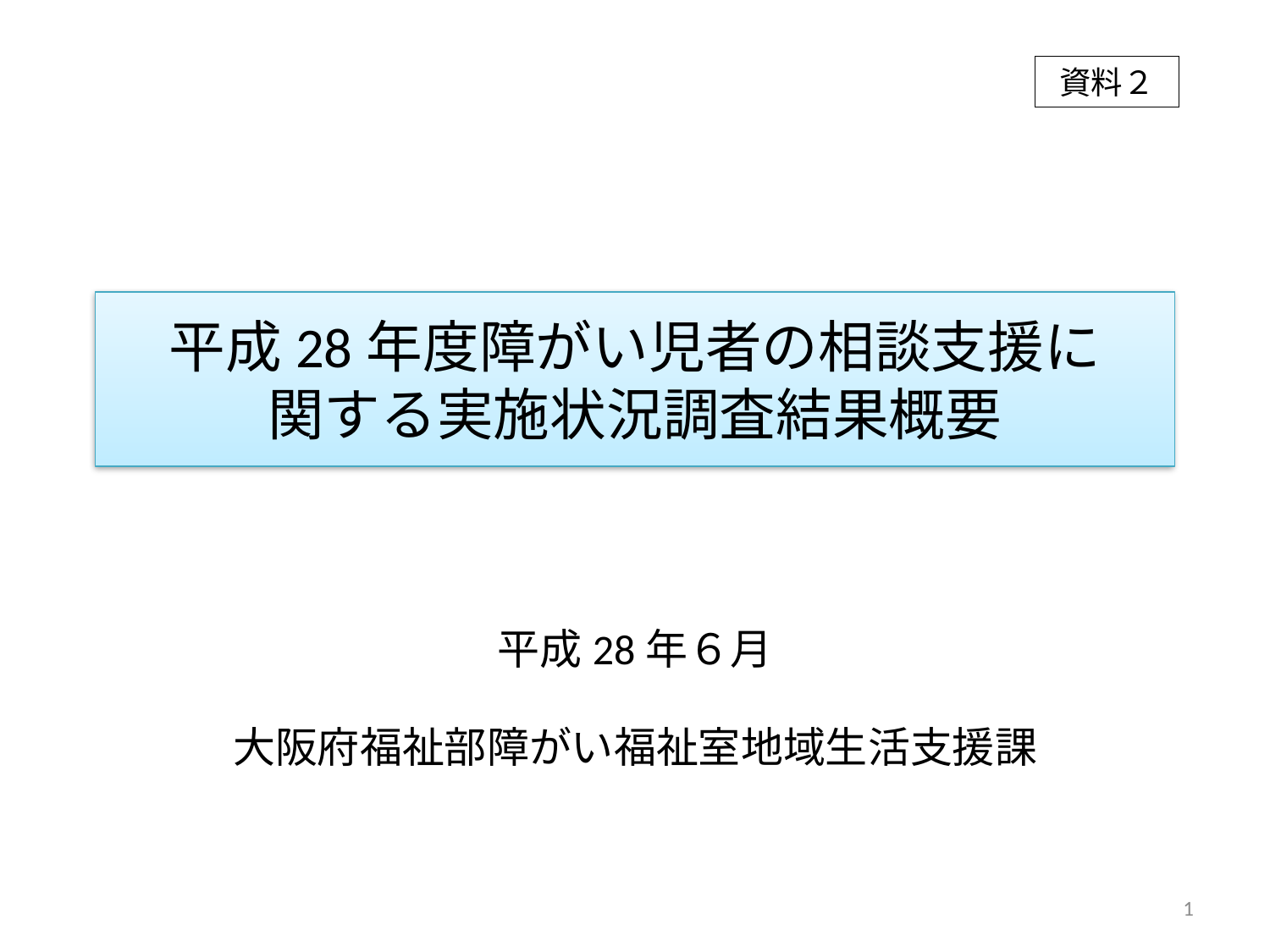

資料２
# 平成28年度障がい児者の相談支援に 関する実施状況調査結果概要
平成28年６月

大阪府福祉部障がい福祉室地域生活支援課
1